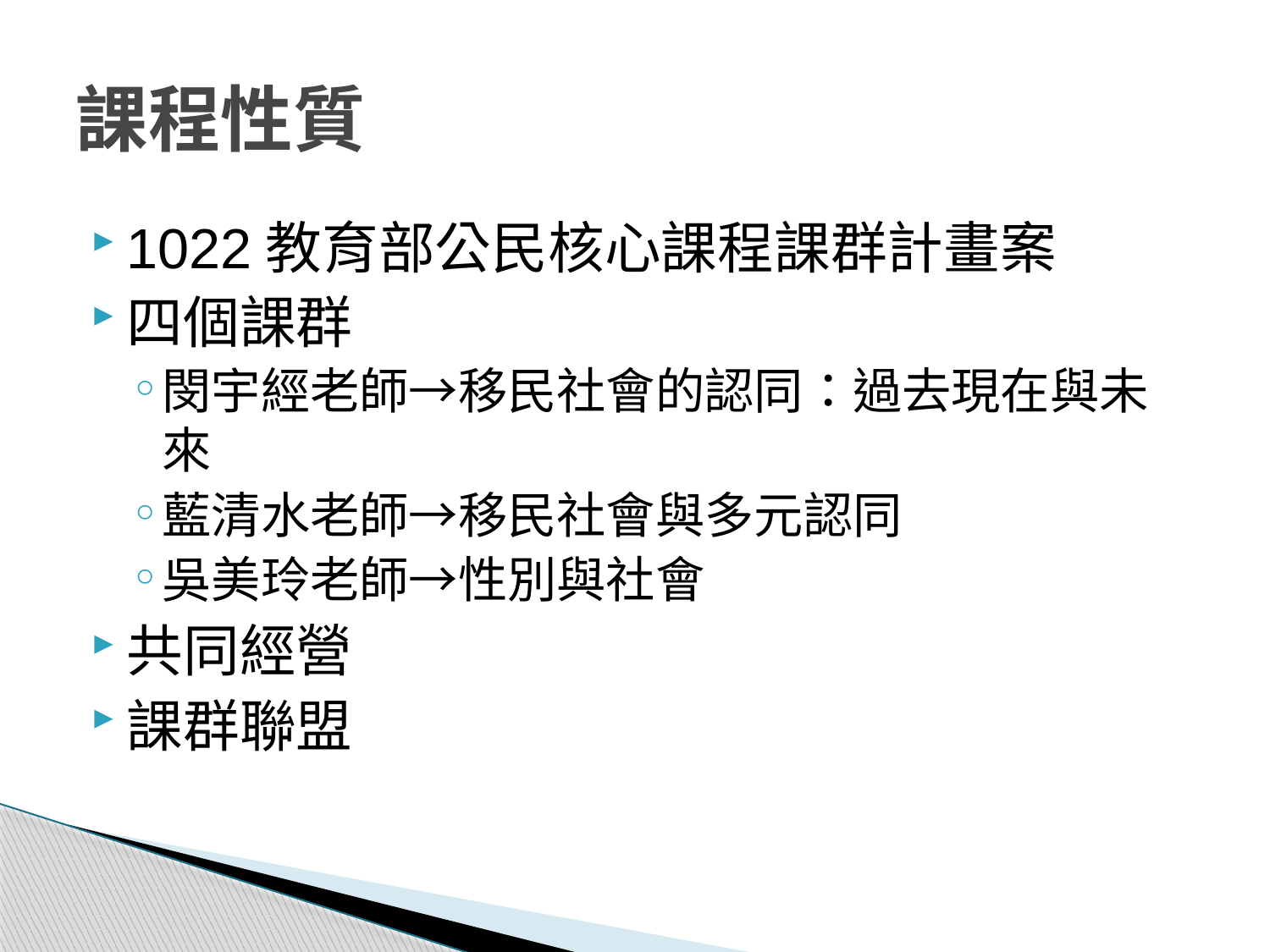

# 課程性質
1022教育部公民核心課程課群計畫案
四個課群
閔宇經老師→移民社會的認同：過去現在與未來
藍清水老師→移民社會與多元認同
吳美玲老師→性別與社會
共同經營
課群聯盟